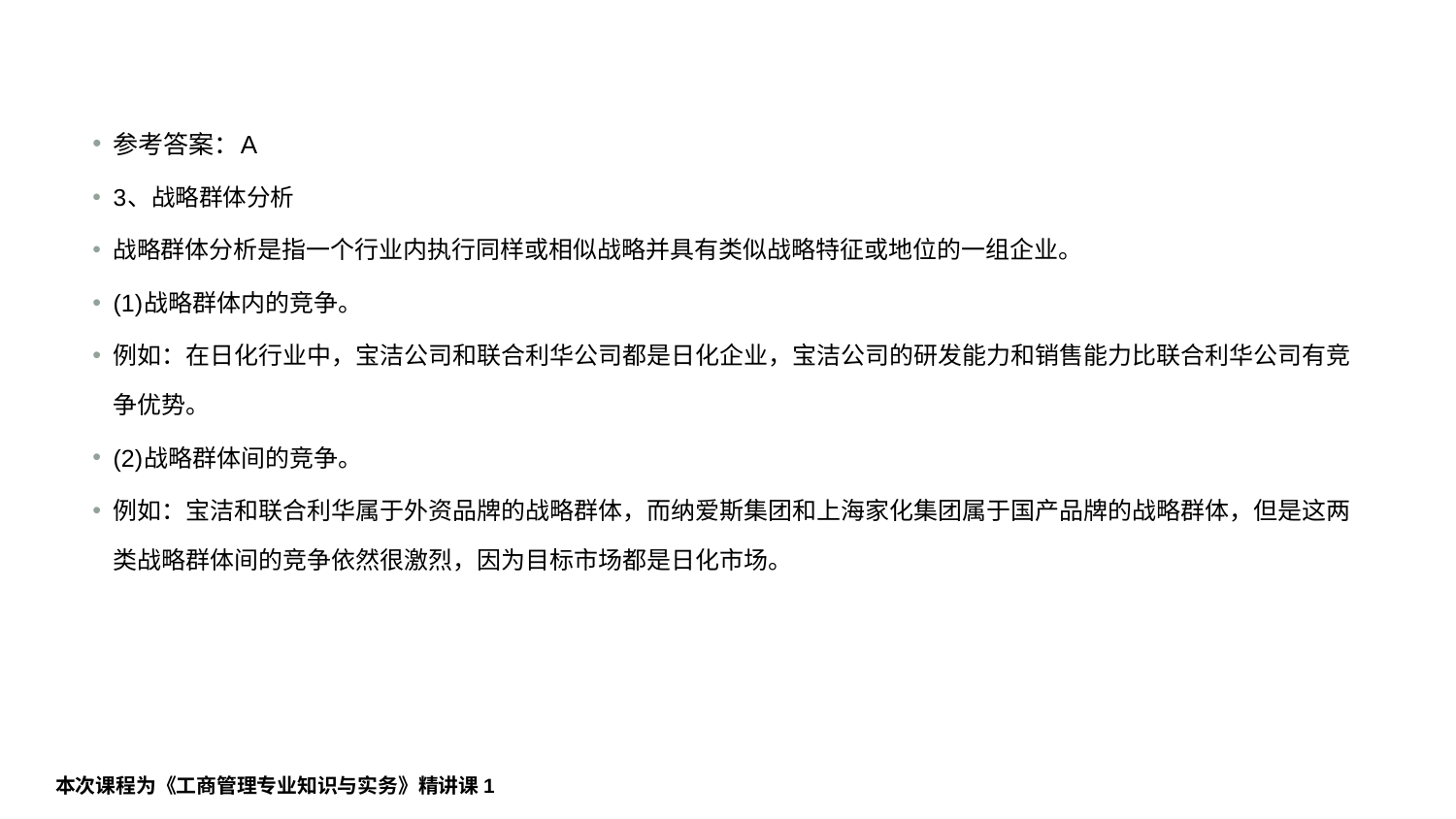

#
参考答案：A
3、战略群体分析
战略群体分析是指一个行业内执行同样或相似战略并具有类似战略特征或地位的一组企业。
(1)战略群体内的竞争。
例如：在日化行业中，宝洁公司和联合利华公司都是日化企业，宝洁公司的研发能力和销售能力比联合利华公司有竞争优势。
(2)战略群体间的竞争。
例如：宝洁和联合利华属于外资品牌的战略群体，而纳爱斯集团和上海家化集团属于国产品牌的战略群体，但是这两类战略群体间的竞争依然很激烈，因为目标市场都是日化市场。